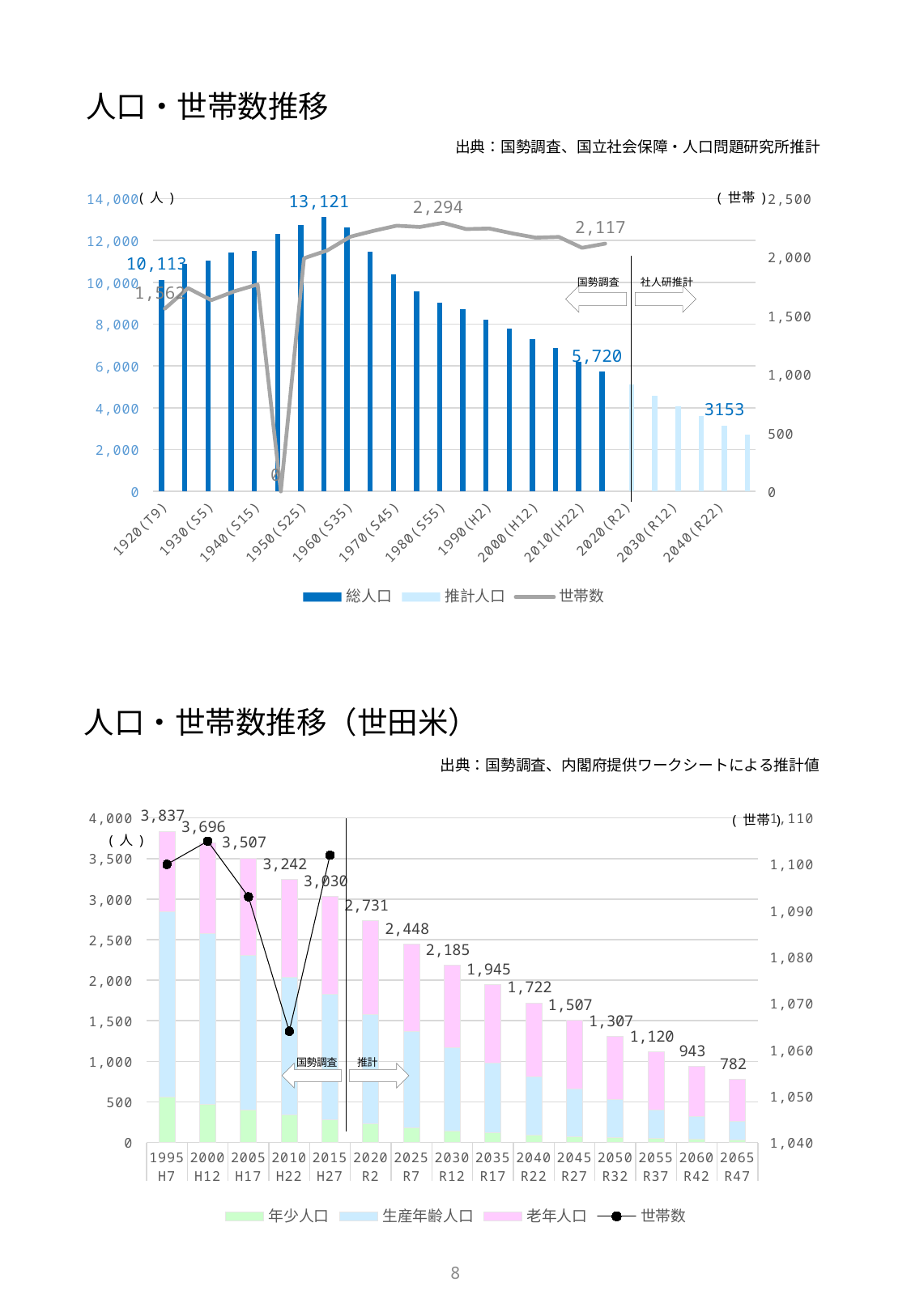

# 人口・世帯数推移
出典：国勢調査、国立社会保障・人口問題研究所推計

### Chart

| Category | 総人口 | 推計人口 | 世帯数 |
|---|---|---|---|
| 1920(T9) | 10113.0 | None | 1562.0 |
| 1925(T14) | 10894.0 | None | 1737.0 |
| 1930(S5) | 11049.0 | None | 1634.0 |
| 1935(S10) | 11445.0 | None | 1710.0 |
| 1940(S15) | 11503.0 | None | 1768.0 |
| 1945(S20) | 12315.0 | None | None |
| 1950(S25) | 12760.0 | None | 1992.0 |
| 1955(S30) | 13121.0 | None | 2058.0 |
| 1960(S35) | 12619.0 | None | 2176.0 |
| 1965(S40) | 11449.0 | None | 2226.0 |
| 1970(S45) | 10397.0 | None | 2270.0 |
| 1975(S50) | 9585.0 | None | 2259.0 |
| 1980(S55) | 9036.0 | None | 2294.0 |
| 1985(S60) | 8702.0 | None | 2241.0 |
| 1990(H2) | 8224.0 | None | 2246.0 |
| 1995(H7) | 7783.0 | None | 2204.0 |
| 2000(H12) | 7305.0 | None | 2168.0 |
| 2005(H17) | 6848.0 | None | 2174.0 |
| 2010(H22) | 6190.0 | None | 2081.0 |
| 2015(H27) | 5720.0 | None | 2117.0 |
| 2020(R2) | None | 5133.0 | None |
| 2025(R7) | None | 4569.0 | None |
| 2030(R12) | None | 4057.0 | None |
| 2035(R17) | None | 3594.0 | None |
| 2040(R22) | None | 3153.0 | None |
| 2045(R27) | None | 2730.0 | None |
国勢調査　　社人研推計

人口・世帯数推移（世田米）
出典：国勢調査、内閣府提供ワークシートによる推計値

### Chart

| Category | 年少人口 | 生産年齢人口 | 老年人口 | 計 | 世帯数 |
|---|---|---|---|---|---|
| 1995 | 556.0 | 2286.0 | 995.0 | 3837.0 | 1100.0 |
| 2000 | 473.0 | 2101.0 | 1122.0 | 3696.0 | 1105.0 |
| 2005 | 398.0 | 1911.0 | 1198.0 | 3507.0 | 1093.0 |
| 2010 | 341.0 | 1693.0 | 1208.0 | 3242.0 | 1064.0 |
| 2015 | 279.0 | 1548.0 | 1203.0 | 3030.0 | 1102.0 |
| 2020 | 227.9019580646 | 1354.08922 | 1149.36276 | 2731.3539380646 | None |
| 2025 | 177.10193177510007 | 1190.0220626907999 | 1080.8803590974999 | 2448.0043535634 | None |
| 2030 | 144.73847512369295 | 1025.2154024525144 | 1014.7796596633325 | 2184.73353723954 | None |
| 2035 | 116.85261319269901 | 863.8234454029255 | 964.4960005221917 | 1945.1720591178162 | None |
| 2040 | 92.5720094011954 | 716.5077796076955 | 912.9980183296209 | 1722.0778073385118 | None |
| 2045 | 72.29115944514697 | 583.6649404699647 | 851.2946682685667 | 1507.2507681836782 | None |
| 2050 | 57.49719046269778 | 469.9947584896834 | 779.8250158195884 | 1307.3169647719697 | None |
| 2055 | 46.79987026902873 | 350.70180057316696 | 722.3189997768859 | 1119.8206706190817 | None |
| 2060 | 37.387689577855525 | 281.22307558732825 | 624.4654616622455 | 943.0762268274293 | None |
| 2065 | 29.35987678410219 | 227.7578291039835 | 524.473336510276 | 781.5910423983617 | None |
8